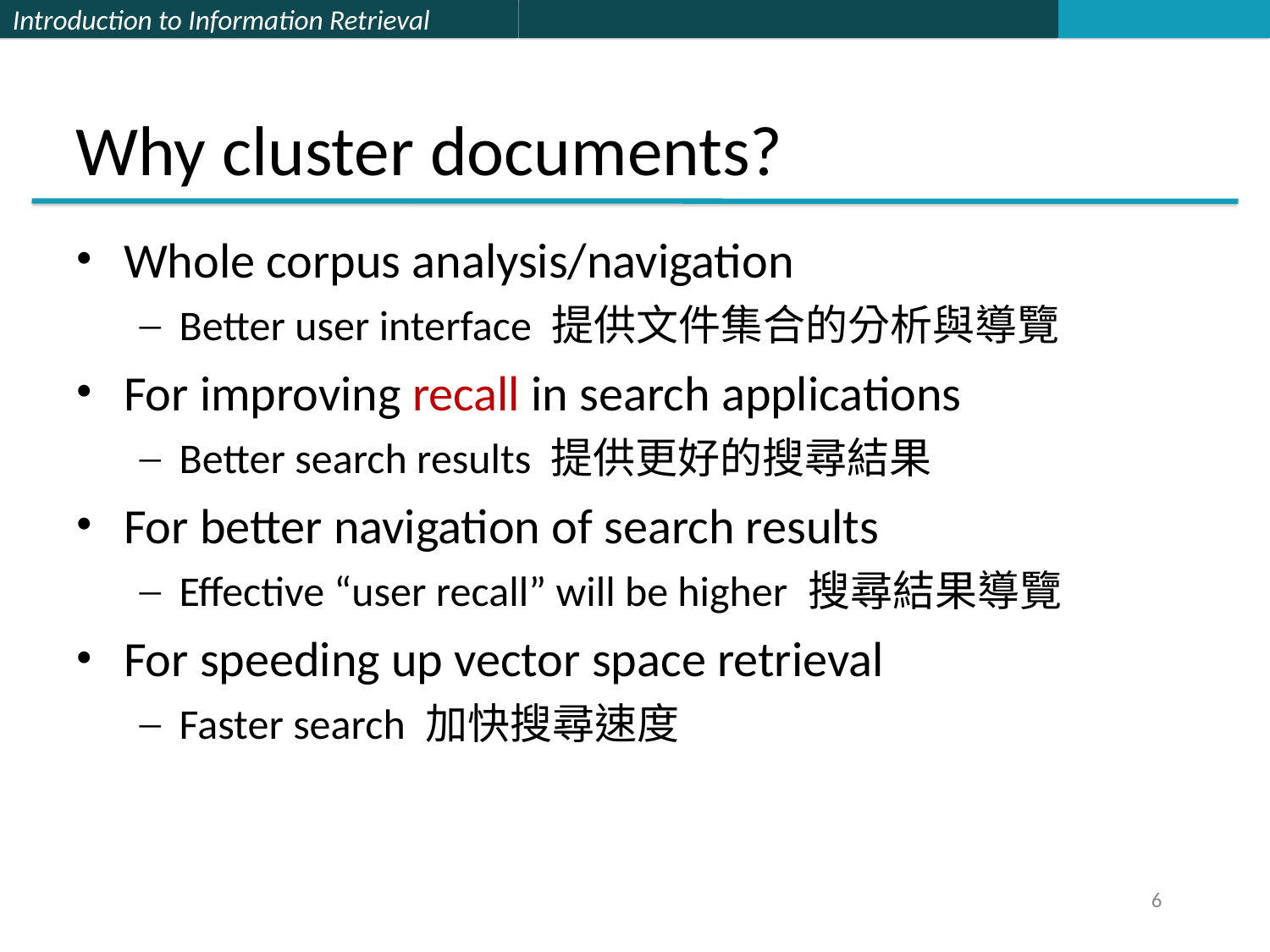

# Why cluster documents?
Whole corpus analysis/navigation
Better user interface 提供文件集合的分析與導覽
For improving recall in search applications
Better search results 提供更好的搜尋結果
For better navigation of search results
Effective “user recall” will be higher 搜尋結果導覽
For speeding up vector space retrieval
Faster search 加快搜尋速度
6